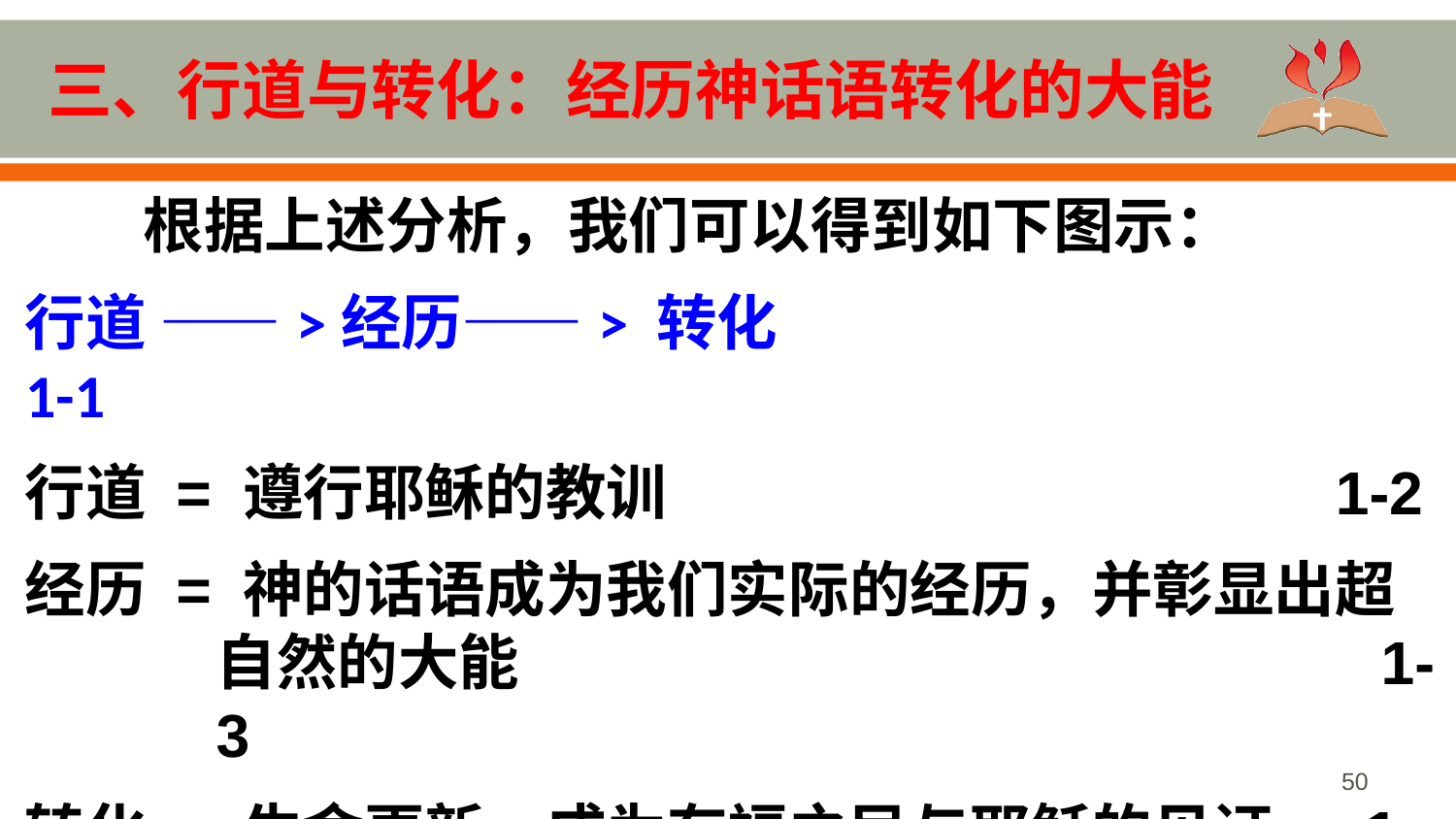

# 三、行道与转化：经历神话语转化的大能
根据上述分析，我们可以得到如下图示：
行道 ——>经历——> 转化                                               1-1
行道 = 遵行耶稣的教训                                        	1-2
经历 = 神的话语成为我们实际的经历，并彰显出超自然的大能      						1-3
转化 = 生命更新，成为有福之民与耶稣的见证     1-4

50